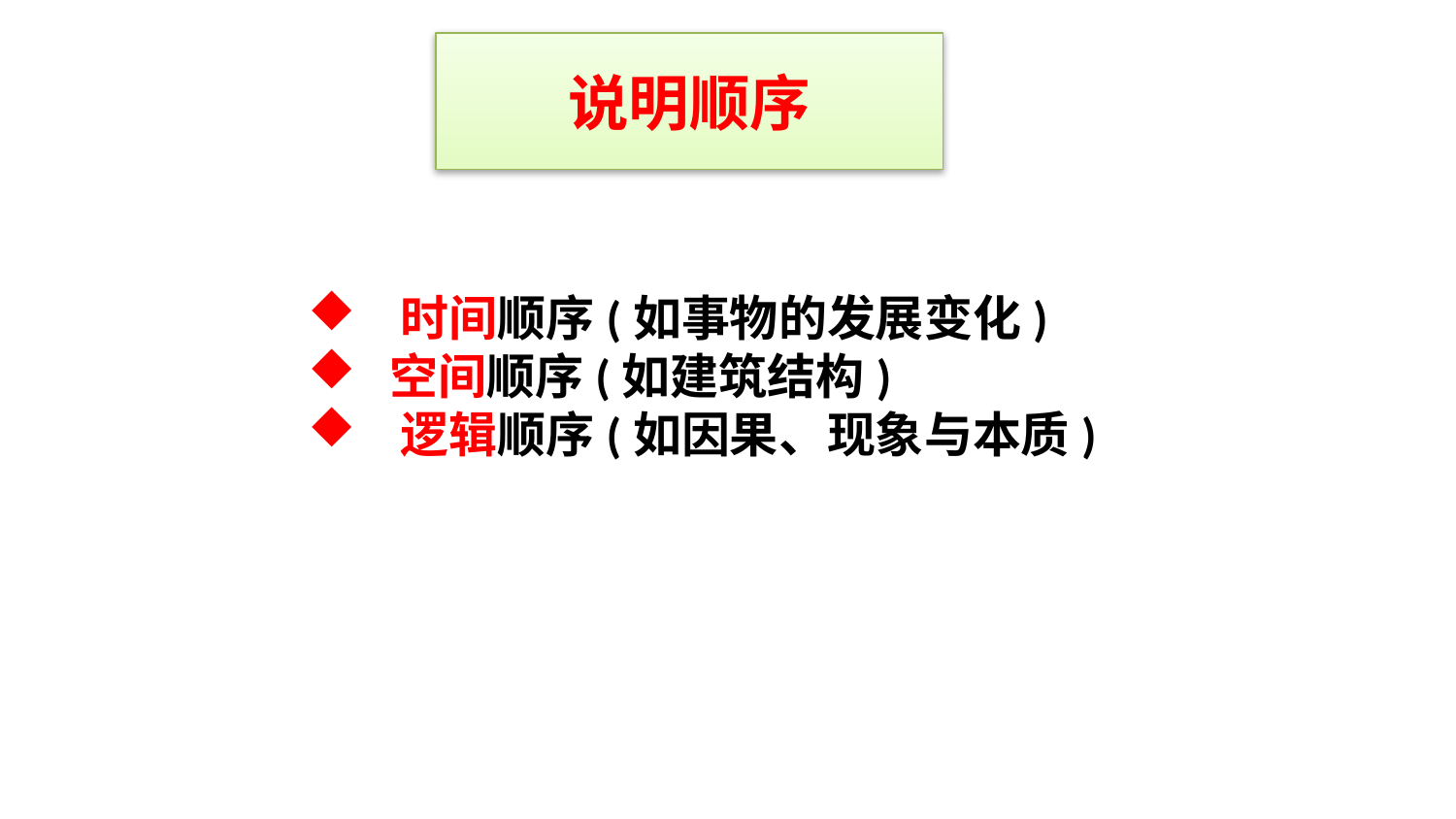

# 说明顺序
   时间顺序(如事物的发展变化)
  空间顺序(如建筑结构)
   逻辑顺序(如因果、现象与本质)